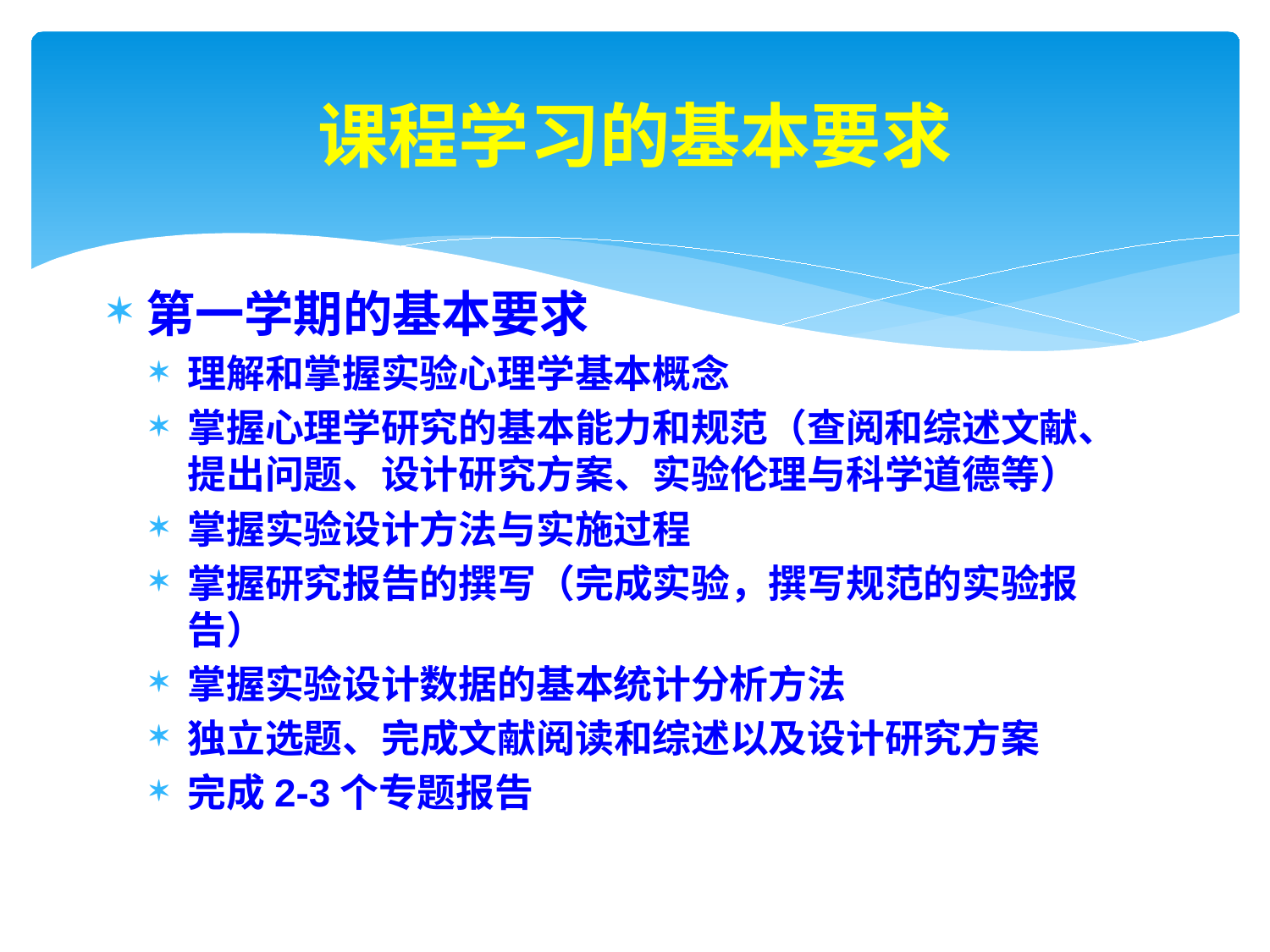

# 课程学习的基本要求
第一学期的基本要求
理解和掌握实验心理学基本概念
掌握心理学研究的基本能力和规范（查阅和综述文献、提出问题、设计研究方案、实验伦理与科学道德等）
掌握实验设计方法与实施过程
掌握研究报告的撰写（完成实验，撰写规范的实验报告）
掌握实验设计数据的基本统计分析方法
独立选题、完成文献阅读和综述以及设计研究方案
完成2-3个专题报告